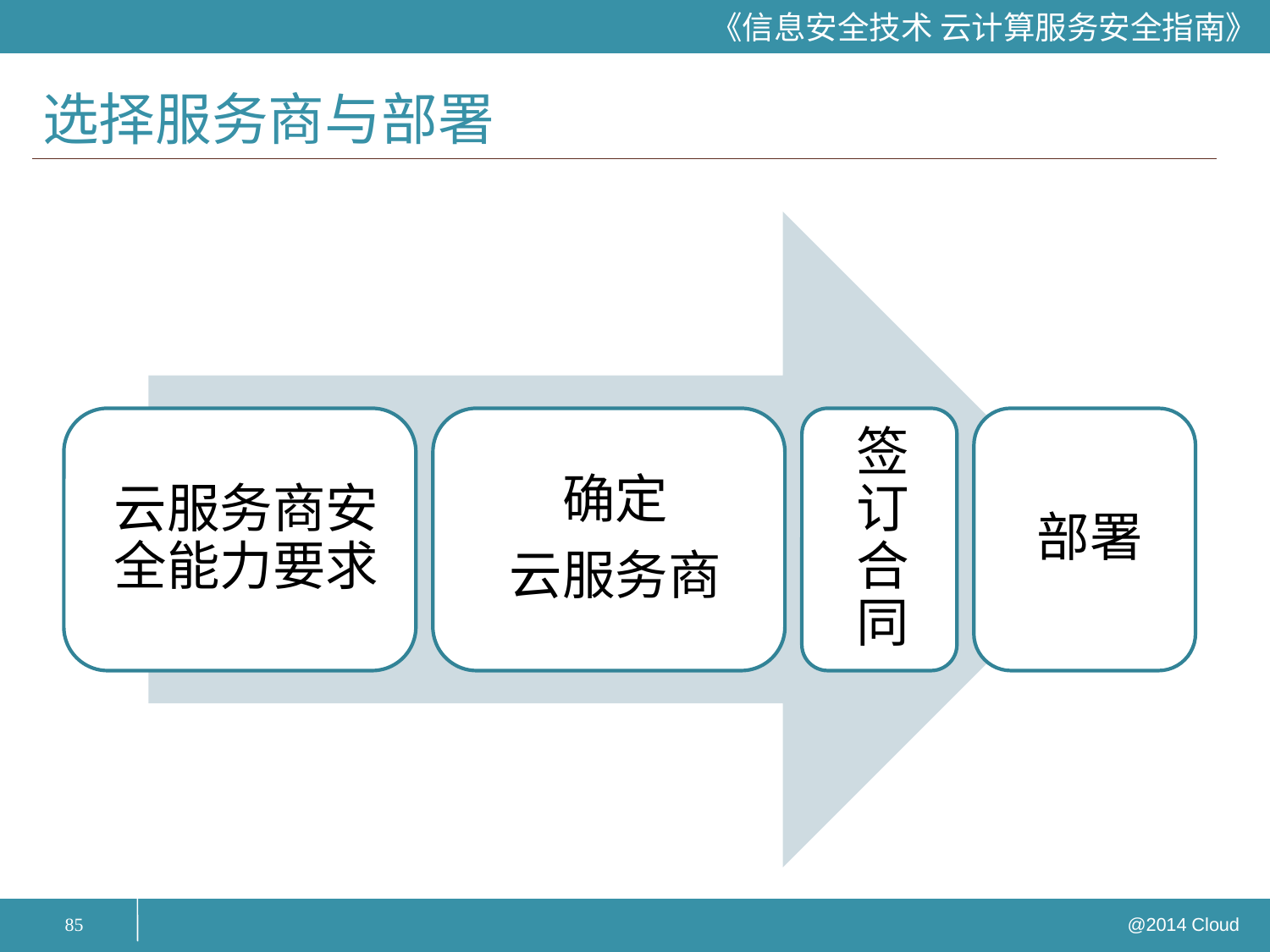

# 选择服务商与部署
云服务商安全能力要求
确定
云服务商
签订合同
部署
85